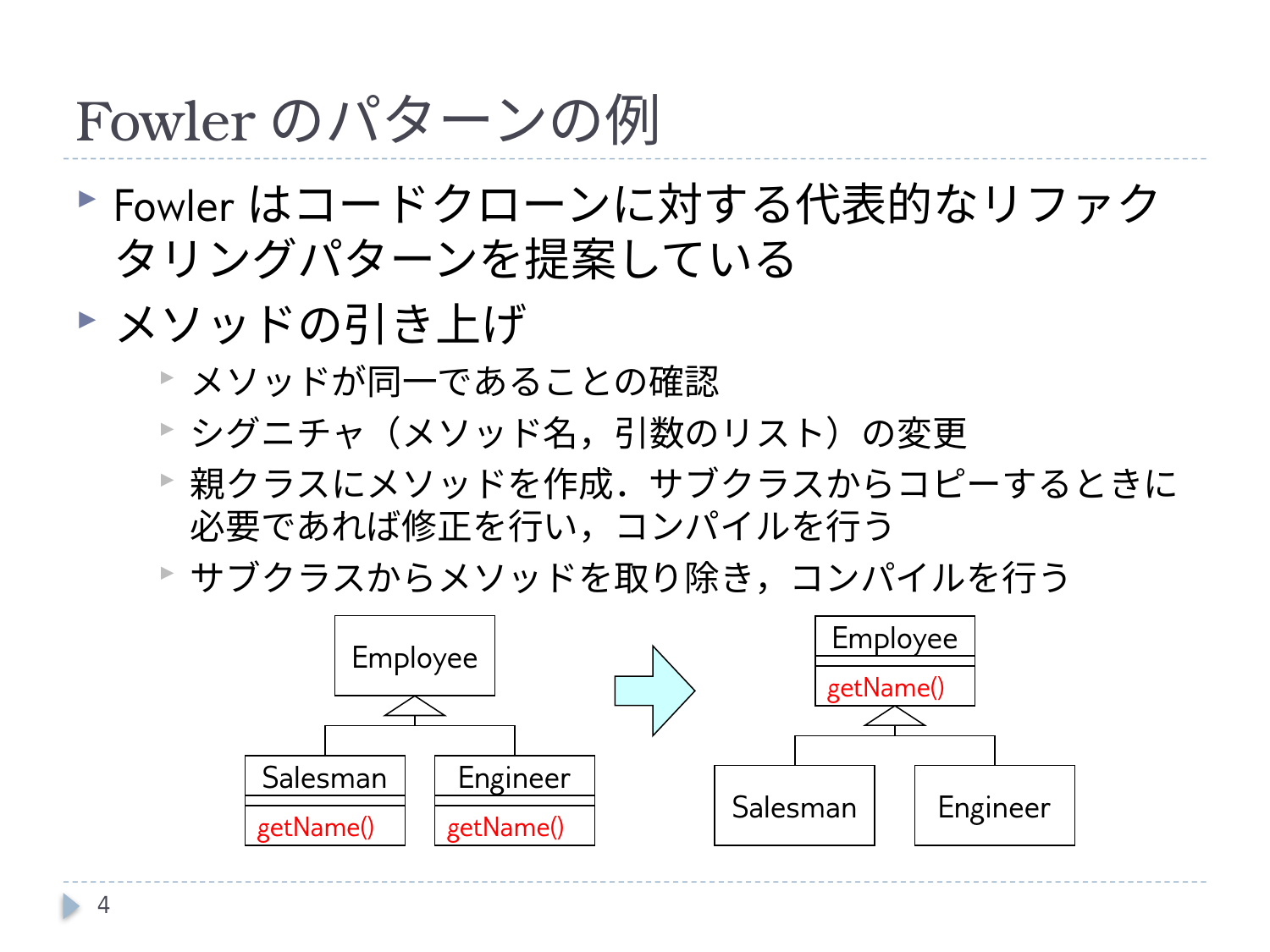

# Fowlerのパターンの例
Fowlerはコードクローンに対する代表的なリファクタリングパターンを提案している
メソッドの引き上げ
メソッドが同一であることの確認
シグニチャ（メソッド名，引数のリスト）の変更
親クラスにメソッドを作成．サブクラスからコピーするときに必要であれば修正を行い，コンパイルを行う
サブクラスからメソッドを取り除き，コンパイルを行う

Employee
Employee

getName()

Salesman
Engineer
Salesman
Engineer

getName()
getName()
4